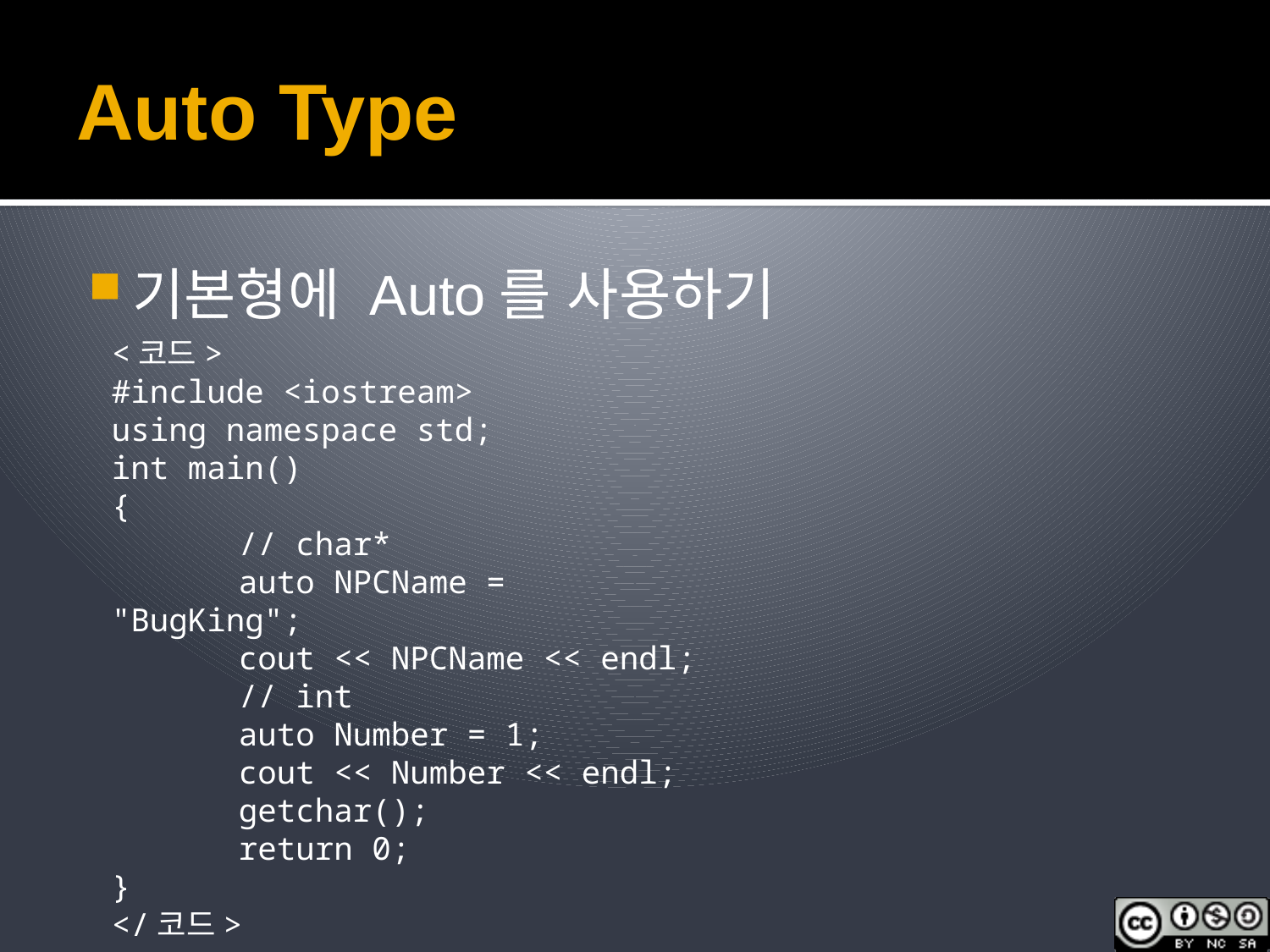

# Auto Type
기본형에 Auto를 사용하기
<코드>
#include <iostream>
using namespace std;
int main()
{
	// char*
	auto NPCName = "BugKing";
	cout << NPCName << endl;
	// int
	auto Number = 1;
	cout << Number << endl;
	getchar();
	return 0;
}
</코드>